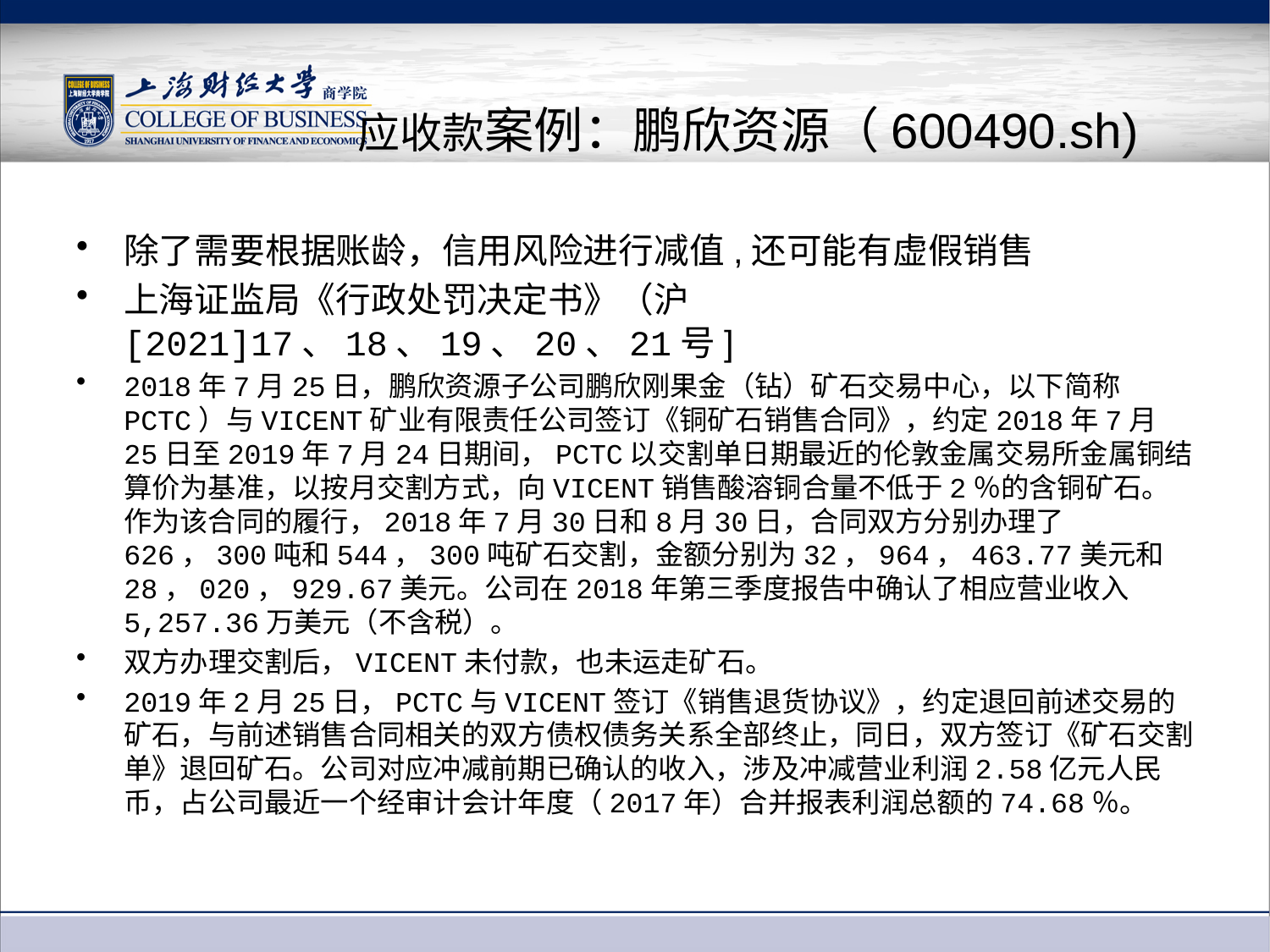

# 应收款案例：鹏欣资源（600490.sh)
除了需要根据账龄，信用风险进行减值,还可能有虚假销售
上海证监局《行政处罚决定书》（沪[2021]17、18、19、20、21号]
2018年7月25日，鹏欣资源子公司鹏欣刚果金（钻）矿石交易中心，以下简称PCTC）与VICENT矿业有限责任公司签订《铜矿石销售合同》，约定2018年7月25日至2019年7月24日期间，PCTC以交割单日期最近的伦敦金属交易所金属铜结算价为基准，以按月交割方式，向VICENT销售酸溶铜合量不低于2％的含铜矿石。作为该合同的履行，2018年7月30日和8月30日，合同双方分别办理了626，300吨和544，300吨矿石交割，金额分别为32，964，463.77美元和28，020，929.67美元。公司在2018年第三季度报告中确认了相应营业收入5,257.36万美元（不含税）。
双方办理交割后，VICENT未付款，也未运走矿石。
2019年2月25日，PCTC与VICENT签订《销售退货协议》，约定退回前述交易的矿石，与前述销售合同相关的双方债权债务关系全部终止，同日，双方签订《矿石交割单》退回矿石。公司对应冲减前期已确认的收入，涉及冲减营业利润2.58亿元人民币，占公司最近一个经审计会计年度（2017年）合并报表利润总额的74.68％。